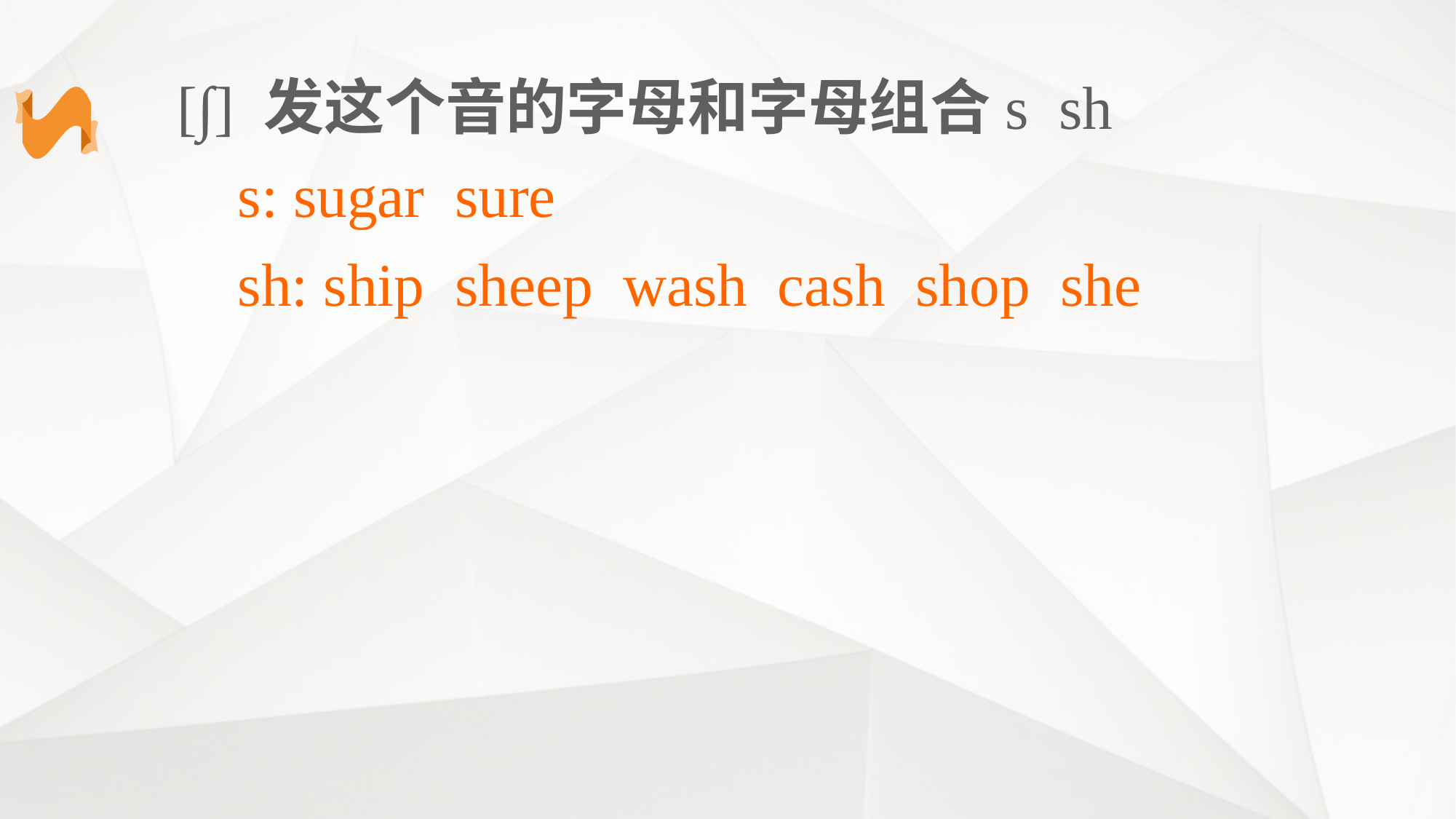

[∫] 发这个音的字母和字母组合s  sh
    s: sugar  sure
    sh: ship  sheep  wash  cash  shop  she